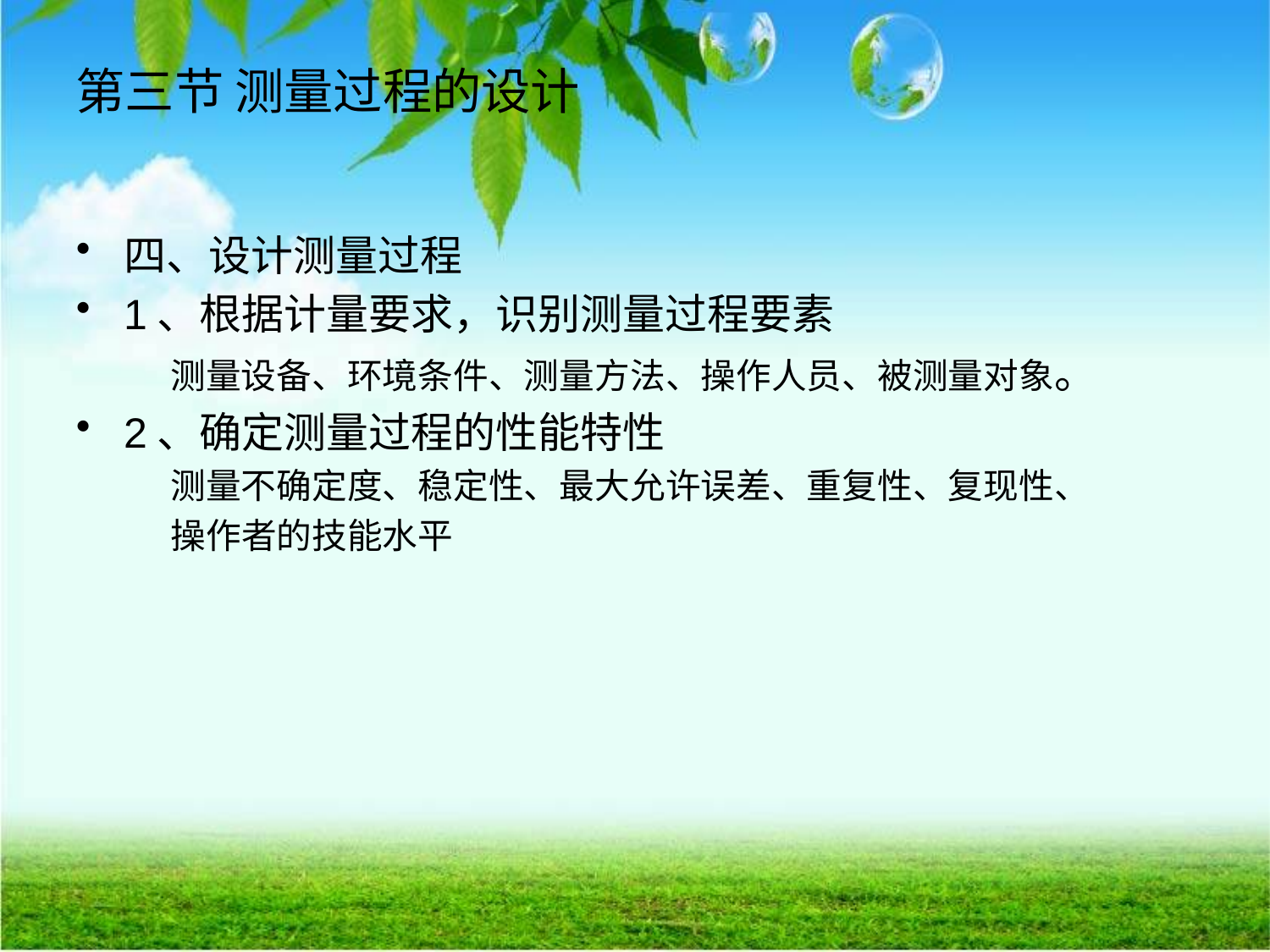

四、设计测量过程
1、根据计量要求，识别测量过程要素
           测量设备、环境条件、测量方法、操作人员、被测量对象。
2、确定测量过程的性能特性
           测量不确定度、稳定性、最大允许误差、重复性、复现性、
           操作者的技能水平
# 第三节 测量过程的设计